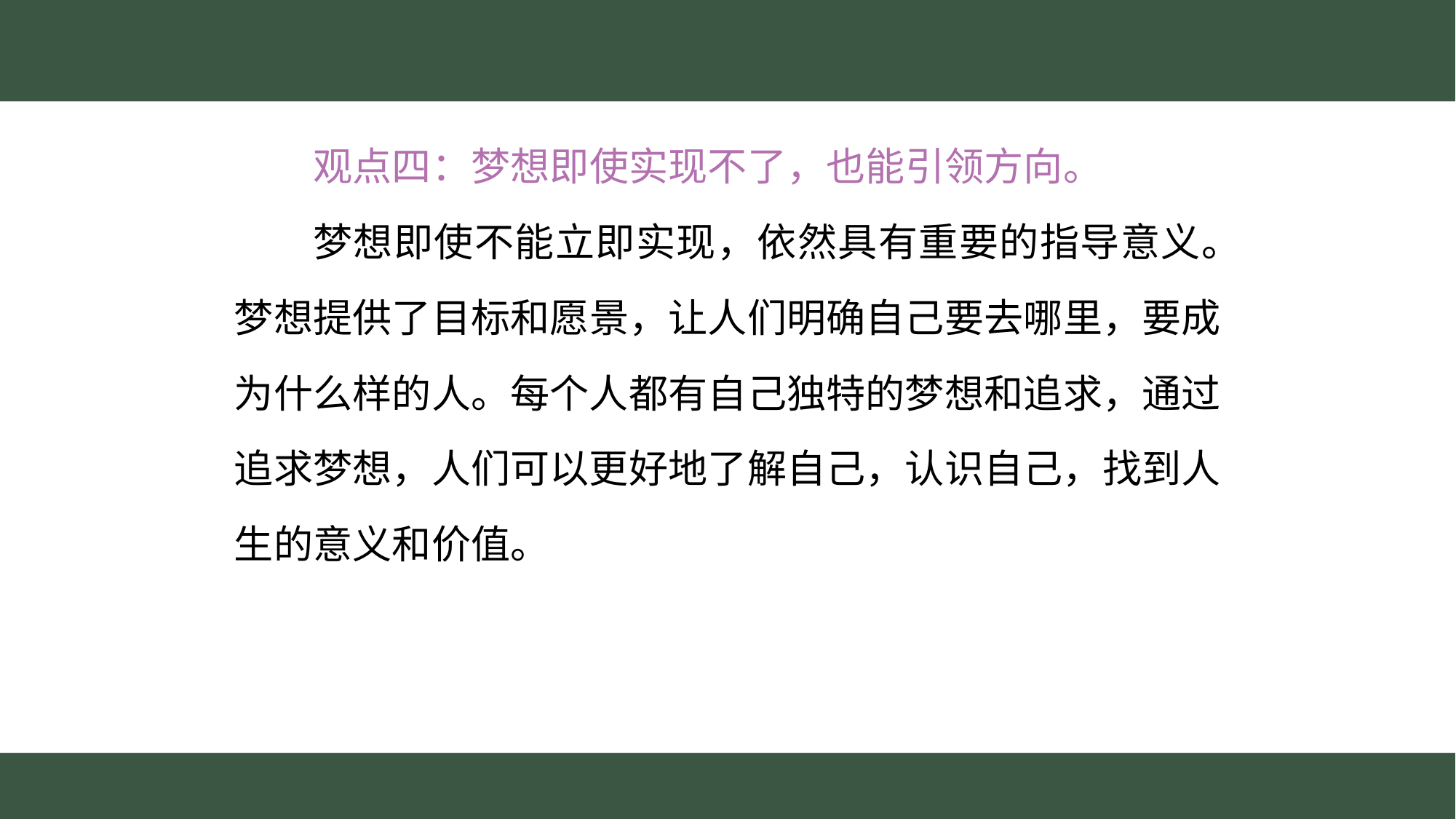

观点四：梦想即使实现不了，也能引领方向。
　　梦想即使不能立即实现，依然具有重要的指导意义。
梦想提供了目标和愿景，让人们明确自己要去哪里，要成
为什么样的人。每个人都有自己独特的梦想和追求，通过
追求梦想，人们可以更好地了解自己，认识自己，找到人
生的意义和价值。